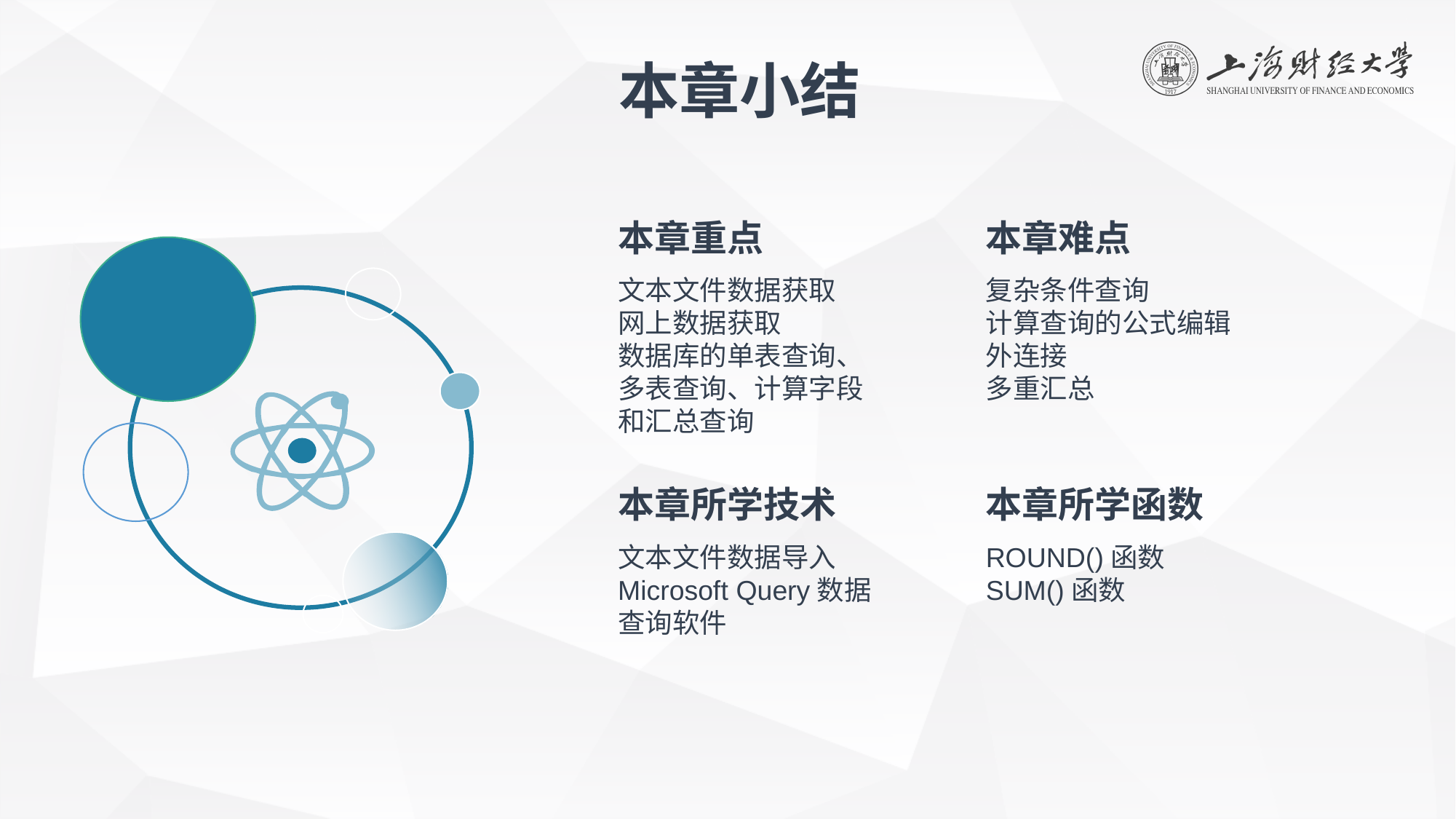

本章小结
本章重点
本章难点

文本文件数据获取
网上数据获取
数据库的单表查询、多表查询、计算字段和汇总查询
复杂条件查询
计算查询的公式编辑
外连接
多重汇总
本章所学技术
本章所学函数
文本文件数据导入
Microsoft Query数据查询软件
ROUND()函数
SUM()函数